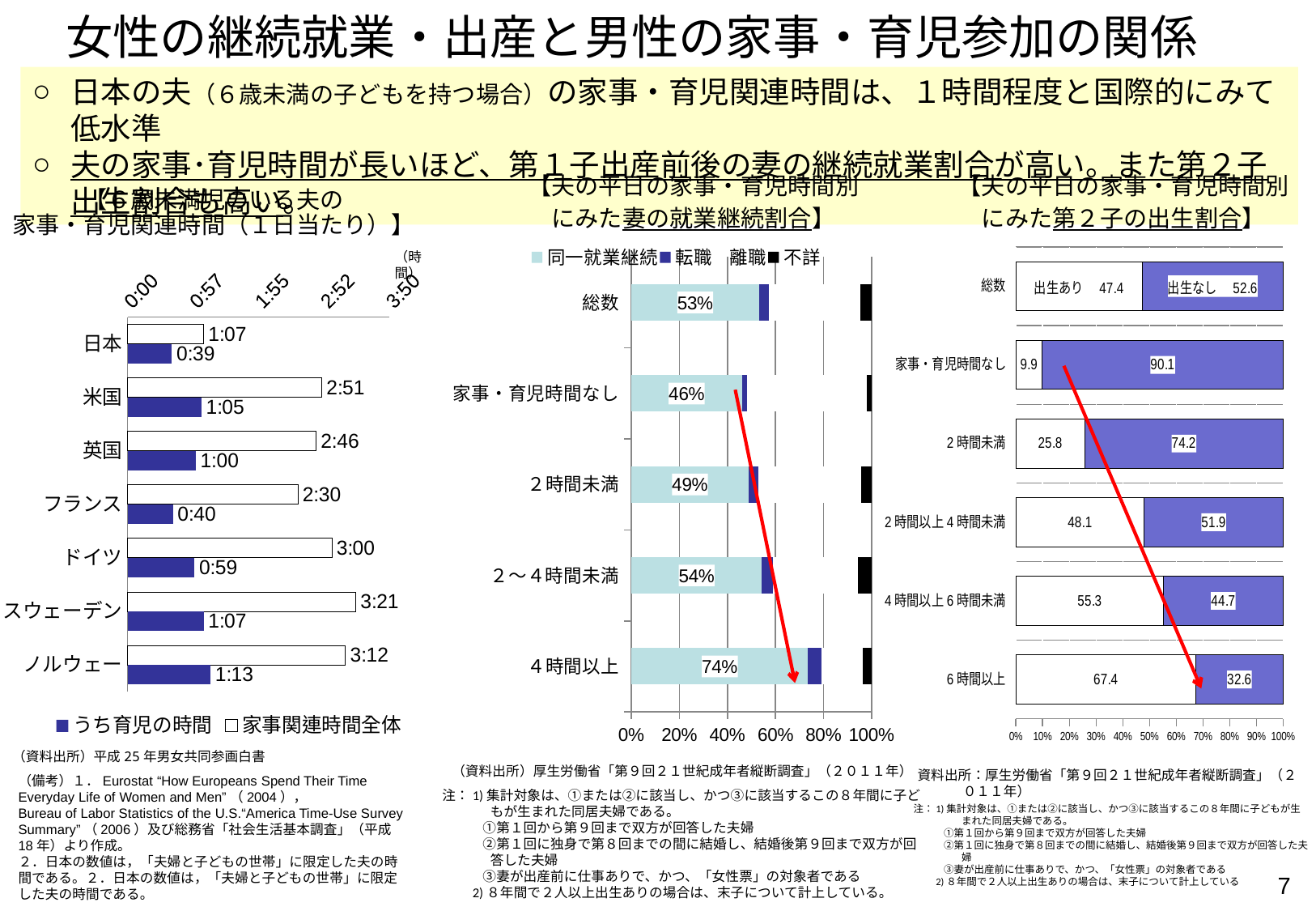

女性の継続就業・出産と男性の家事・育児参加の関係
日本の夫（６歳未満の子どもを持つ場合）の家事・育児関連時間は、１時間程度と国際的にみて低水準
夫の家事･育児時間が長いほど、第１子出産前後の妻の継続就業割合が高い。また第２子出生割合も高い。
【夫の平日の家事・育児時間別
にみた妻の就業継続割合】
【夫の平日の家事・育児時間別
にみた第２子の出生割合】
【６歳未満児のいる夫の
家事・育児関連時間（１日当たり）】

### Chart

| Category | 同一就業継続 | 転職 | 離職 | 不詳 |
|---|---|---|---|---|
| ４時間以上 | 0.7358490566037843 | 0.05660377358490566 | 0.16981132075471697 | 0.03773584905660404 |
| ２～４時間未満 | 0.5433526011560662 | 0.046242774566473945 | 0.35260115606936415 | 0.057803468208092484 |
| ２時間未満 | 0.4875444839857679 | 0.04270462633451993 | 0.4270462633451975 | 0.04270462633451993 |
| 家事・育児時間なし | 0.46 | 0.02000000000000001 | 0.5 | 0.02000000000000001 |
| 総数 | 0.5314685314685317 | 0.04195804195804202 | 0.38111888111888476 | 0.04545454545454546 |
（時間）

### Chart

| Category | 出生あり | 出生なし |
|---|---|---|
| 6時間以上 | 67.4 | 32.6 |
| 4時間以上6時間未満 | 55.3 | 44.7 |
| 2時間以上4時間未満 | 48.1 | 51.9 |
| 2時間未満 | 25.8 | 74.2 |
| 家事・育児時間なし | 9.9 | 90.1 |
| 総数 | 47.4 | 52.6 |

### Chart

| Category | 家事関連時間全体 | うち育児の時間 |
|---|---|---|
| 日本 | 0.04652777777777778 | 0.027083333333333334 |
| 米国 | 0.11875000000000001 | 0.04513888888888889 |
| 英国 | 0.11527777777777777 | 0.041666666666666664 |
| フランス | 0.10416666666666667 | 0.027777777777777776 |
| ドイツ | 0.125 | 0.04097222222222222 |
| スウェーデン | 0.13958333333333334 | 0.04652777777777778 |
| ノルウェー | 0.13333333333333333 | 0.05069444444444445 |
（資料出所）平成25年男女共同参画白書
（資料出所）厚生労働省「第９回２１世紀成年者縦断調査」（２０１１年）
資料出所：厚生労働省「第９回２１世紀成年者縦断調査」（２０１１年）
（備考）１．Eurostat “How Europeans Spend Their Time Everyday Life of Women and Men”（2004），
Bureau of Labor Statistics of the U.S.“America Time-Use Survey Summary”（2006）及び総務省「社会生活基本調査」（平成18年）より作成。
２．日本の数値は，「夫婦と子どもの世帯」に限定した夫の時間である。２．日本の数値は，「夫婦と子どもの世帯」に限定した夫の時間である。
注：1)集計対象は、①または②に該当し、かつ③に該当するこの８年間に子どもが生まれた同居夫婦である。
　　　①第１回から第９回まで双方が回答した夫婦
　　　②第１回に独身で第８回までの間に結婚し、結婚後第９回まで双方が回答した夫婦
　　　③妻が出産前に仕事ありで、かつ、「女性票」の対象者である
　　2)８年間で２人以上出生ありの場合は、末子について計上している。
注：1)集計対象は、①または②に該当し、かつ③に該当するこの８年間に子どもが生まれた同居夫婦である。
　　　①第１回から第９回まで双方が回答した夫婦
　　　②第１回に独身で第８回までの間に結婚し、結婚後第９回まで双方が回答した夫婦
　　　③妻が出産前に仕事ありで、かつ、「女性票」の対象者である
　　2)８年間で２人以上出生ありの場合は、末子について計上している
7